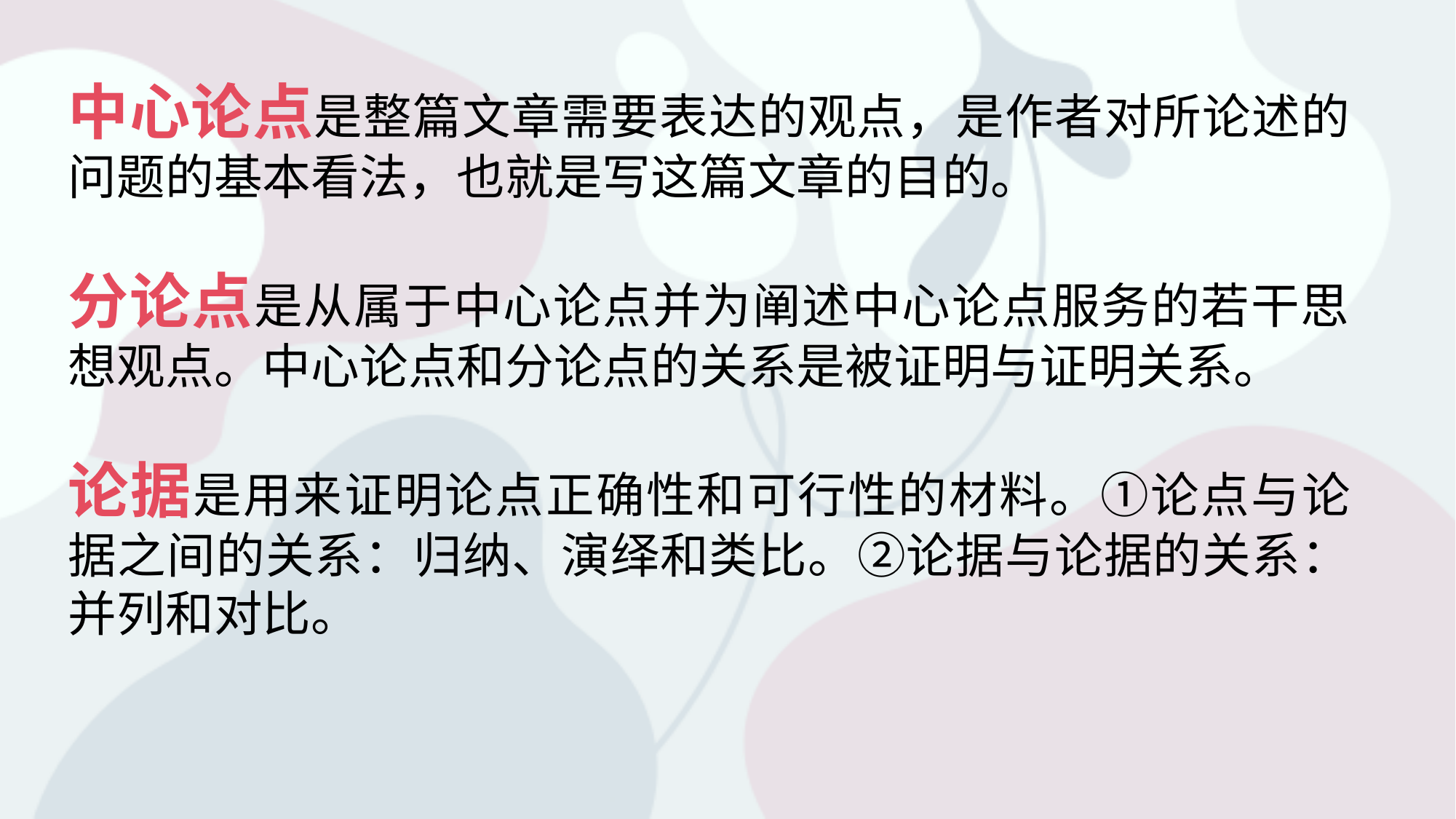

中心论点是整篇文章需要表达的观点，是作者对所论述的问题的基本看法，也就是写这篇文章的目的。

分论点是从属于中心论点并为阐述中心论点服务的若干思想观点。中心论点和分论点的关系是被证明与证明关系。

论据是用来证明论点正确性和可行性的材料。①论点与论据之间的关系：归纳、演绎和类比。②论据与论据的关系：并列和对比。